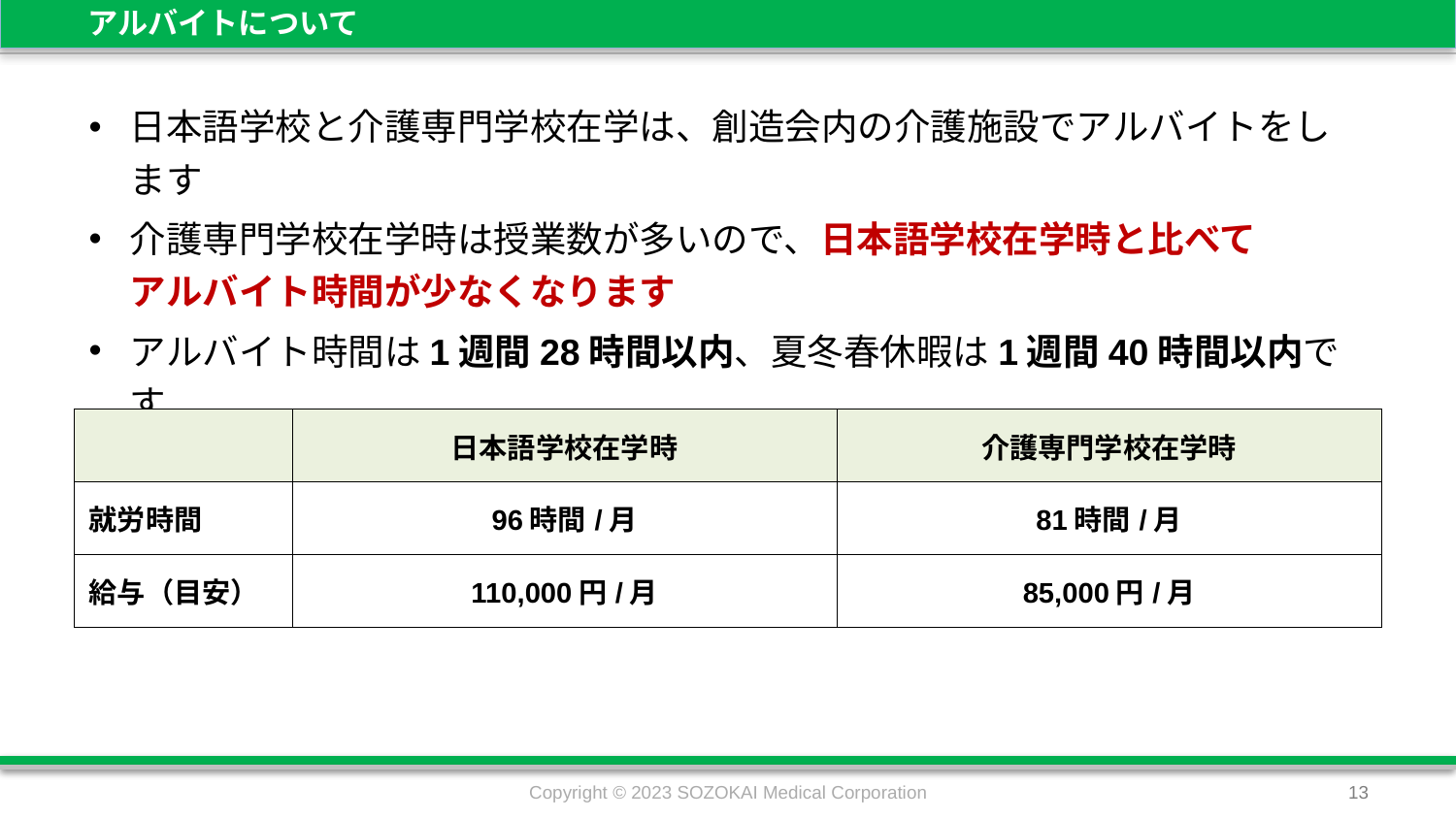

# アルバイトについて
日本語学校と介護専門学校在学は、創造会内の介護施設でアルバイトをします
介護専門学校在学時は授業数が多いので、日本語学校在学時と比べて
アルバイト時間が少なくなります
アルバイト時間は1週間28時間以内、夏冬春休暇は1週間40時間以内です
|  | 日本語学校在学時 | 介護専門学校在学時 |
| --- | --- | --- |
| 就労時間 | 96時間/月 | 81時間/月 |
| 給与（目安） | 110,000円/月 | 85,000円/月 |
Copyright © 2023 SOZOKAI Medical Corporation
13